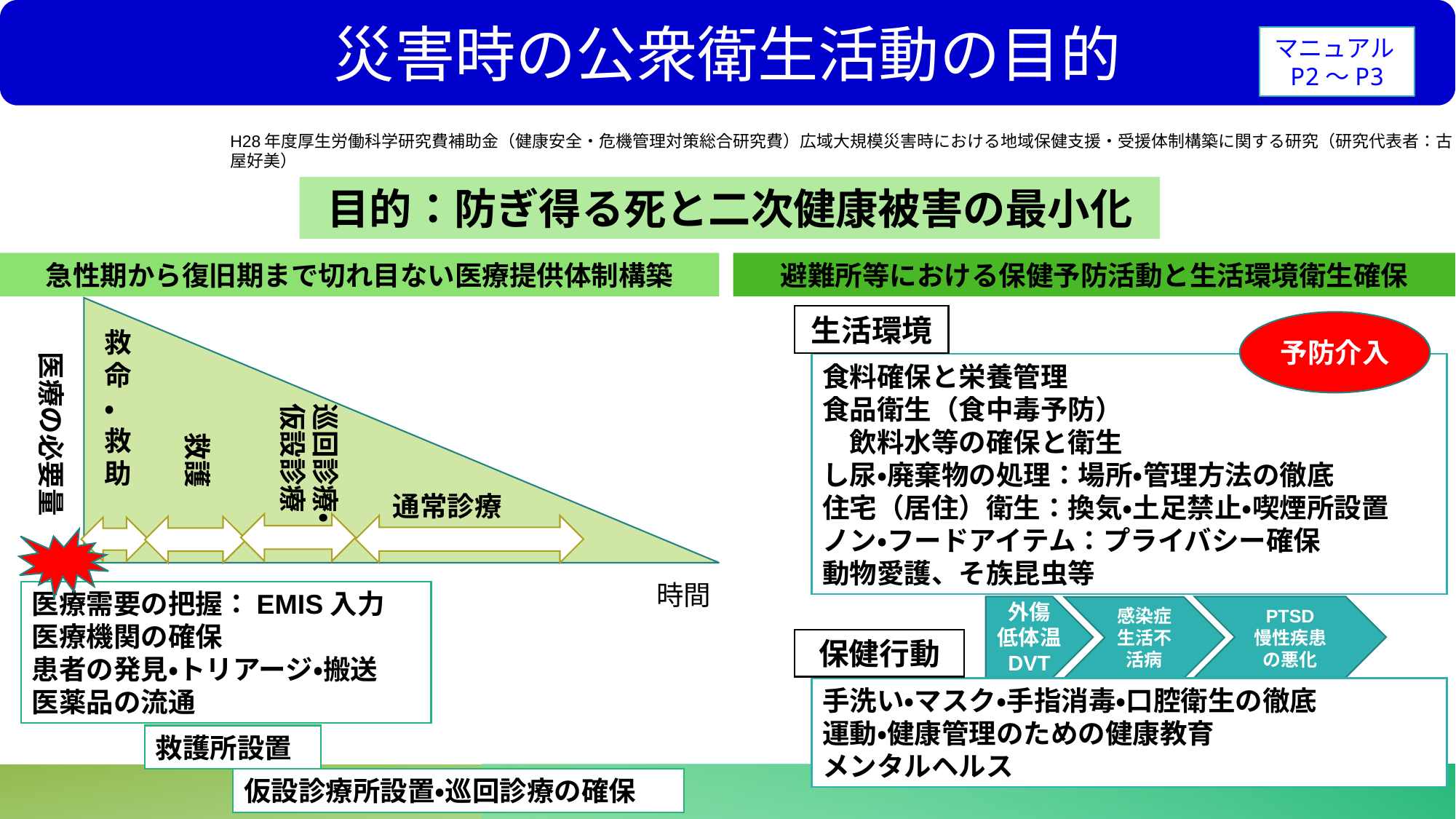

災害時の公衆衛生活動の目的
マニュアルP2～P3
H28年度厚生労働科学研究費補助金（健康安全・危機管理対策総合研究費）広域大規模災害時における地域保健支援・受援体制構築に関する研究（研究代表者：古屋好美）
目的：防ぎ得る死と二次健康被害の最小化
避難所等における保健予防活動と生活環境衛生確保
急性期から復旧期まで切れ目ない医療提供体制構築

生活環境
予防介入
救命・救助
医療の必要量
食料確保と栄養管理
食品衛生（食中毒予防）
　飲料水等の確保と衛生
し尿・廃棄物の処理：場所・管理方法の徹底
住宅（居住）衛生：換気・土足禁止・喫煙所設置
ノン・フードアイテム：プライバシー確保
動物愛護、そ族昆虫等
巡回診療・仮設診療
救護
通常診療

時間
医療需要の把握：EMIS入力
医療機関の確保
患者の発見・トリアージ・搬送
医薬品の流通
PTSD
慢性疾患の悪化
外傷
低体温
DVT
感染症
生活不活病
保健行動
手洗い・マスク・手指消毒・口腔衛生の徹底
運動・健康管理のための健康教育
メンタルヘルス
救護所設置
仮設診療所設置・巡回診療の確保